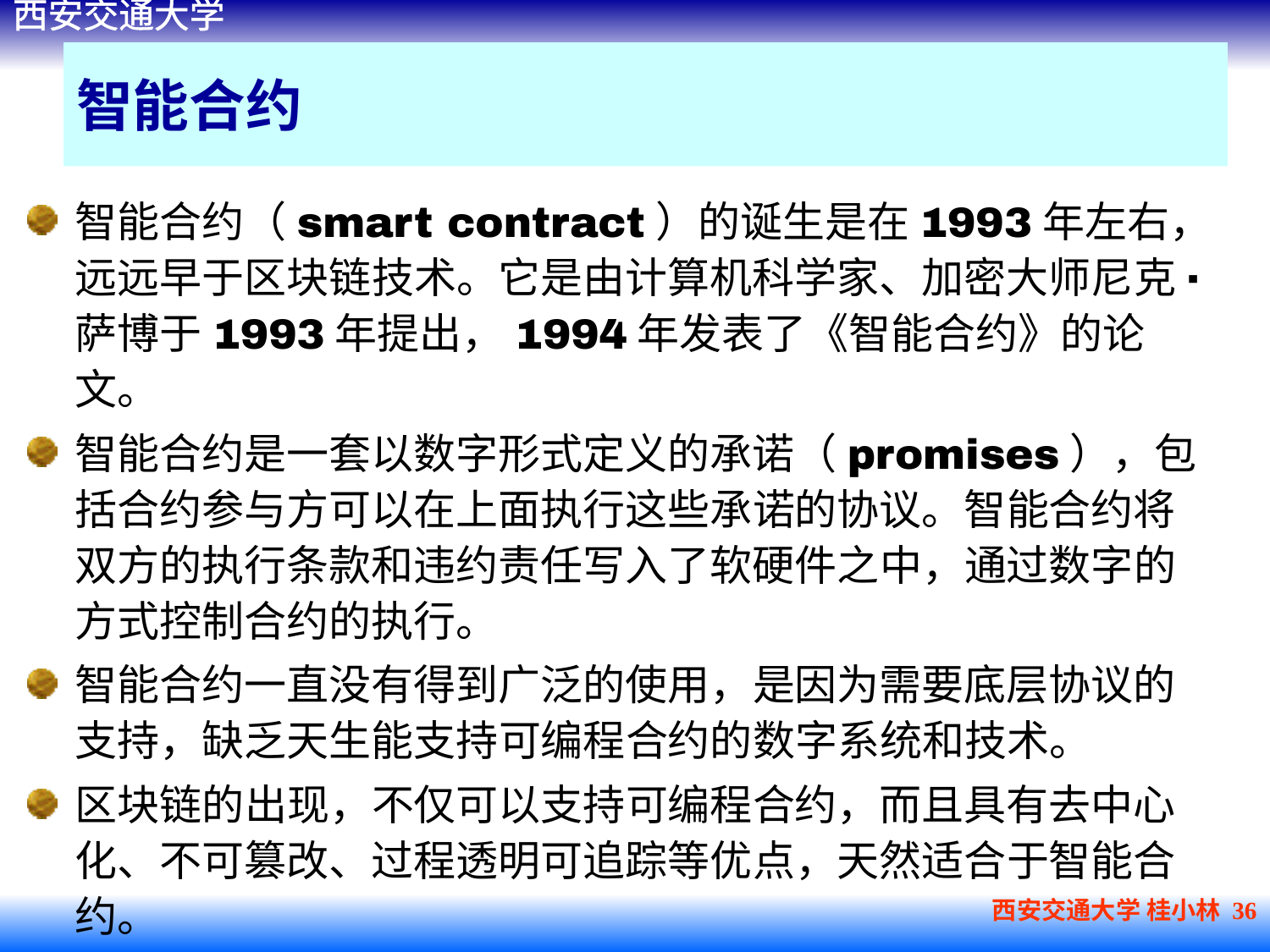

# 智能合约
智能合约（smart contract）的诞生是在1993年左右，远远早于区块链技术。它是由计算机科学家、加密大师尼克·萨博于1993年提出，1994年发表了《智能合约》的论文。
智能合约是一套以数字形式定义的承诺（promises），包括合约参与方可以在上面执行这些承诺的协议。智能合约将双方的执行条款和违约责任写入了软硬件之中，通过数字的方式控制合约的执行。
智能合约一直没有得到广泛的使用，是因为需要底层协议的支持，缺乏天生能支持可编程合约的数字系统和技术。
区块链的出现，不仅可以支持可编程合约，而且具有去中心化、不可篡改、过程透明可追踪等优点，天然适合于智能合约。
西安交通大学 桂小林 36